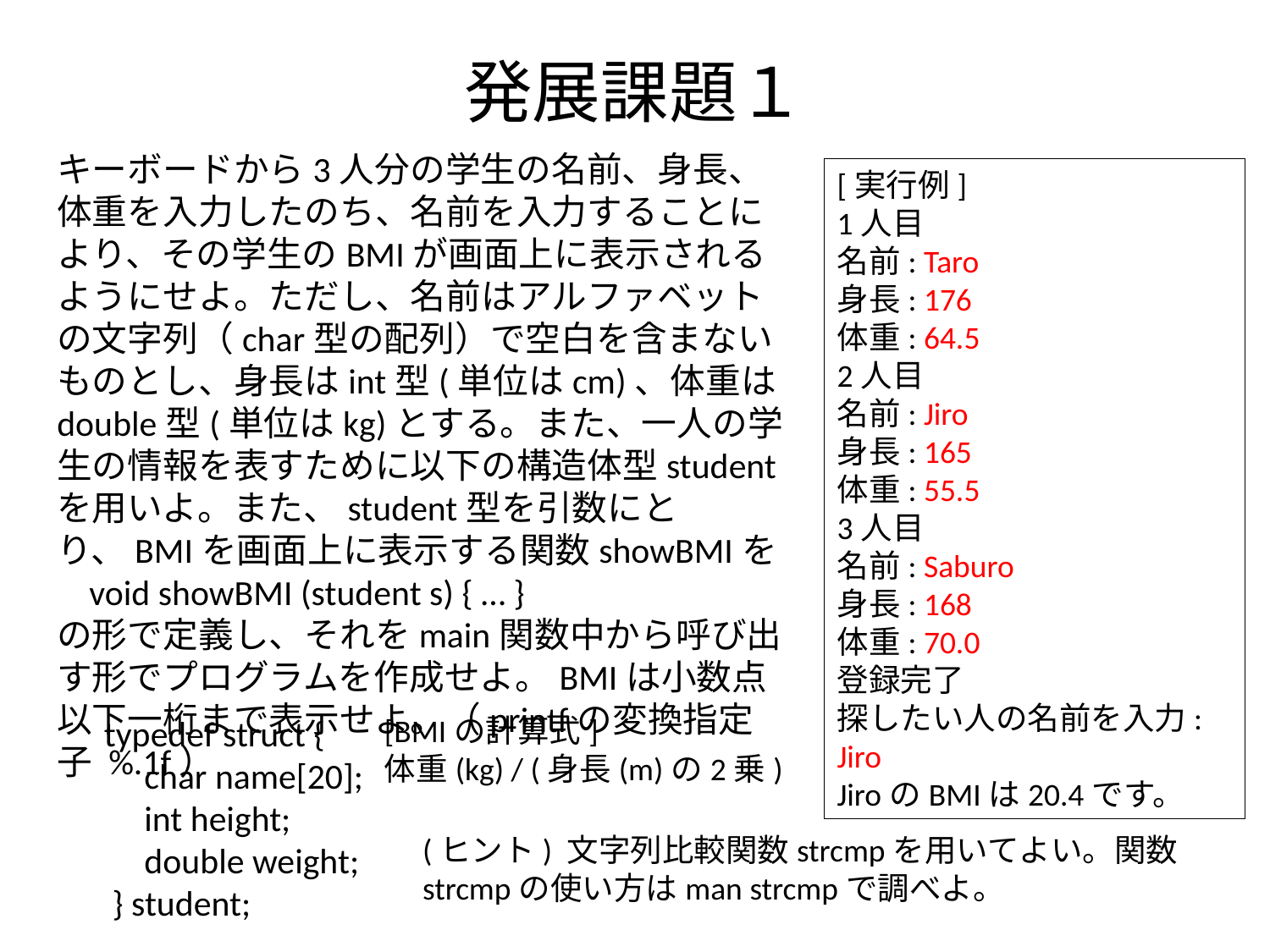

# 発展課題１
キーボードから3人分の学生の名前、身長、体重を入力したのち、名前を入力することにより、その学生のBMIが画面上に表示されるようにせよ。ただし、名前はアルファベットの文字列（char型の配列）で空白を含まないものとし、身長はint型(単位はcm)、体重はdouble型(単位はkg)とする。また、一人の学生の情報を表すために以下の構造体型studentを用いよ。また、student型を引数にとり、BMIを画面上に表示する関数showBMIを
    void showBMI (student s) { … }
の形で定義し、それをmain関数中から呼び出す形でプログラムを作成せよ。BMIは小数点以下一桁まで表示せよ。（printfの変換指定子 %.1f）
[実行例]
1人目
名前: Taro
身長: 176
体重: 64.5
2人目
名前: Jiro
身長: 165
体重: 55.5
3人目
名前: Saburo
身長: 168
体重: 70.0
登録完了
探したい人の名前を入力: Jiro
JiroのBMIは20.4です。
[BMIの計算式]
体重(kg) / (身長(m)の2乗)
typedef struct {
     char name[20];
     int height;
     double weight;
 } student;
(ヒント) 文字列比較関数strcmpを用いてよい。関数strcmpの使い方はman strcmpで調べよ。